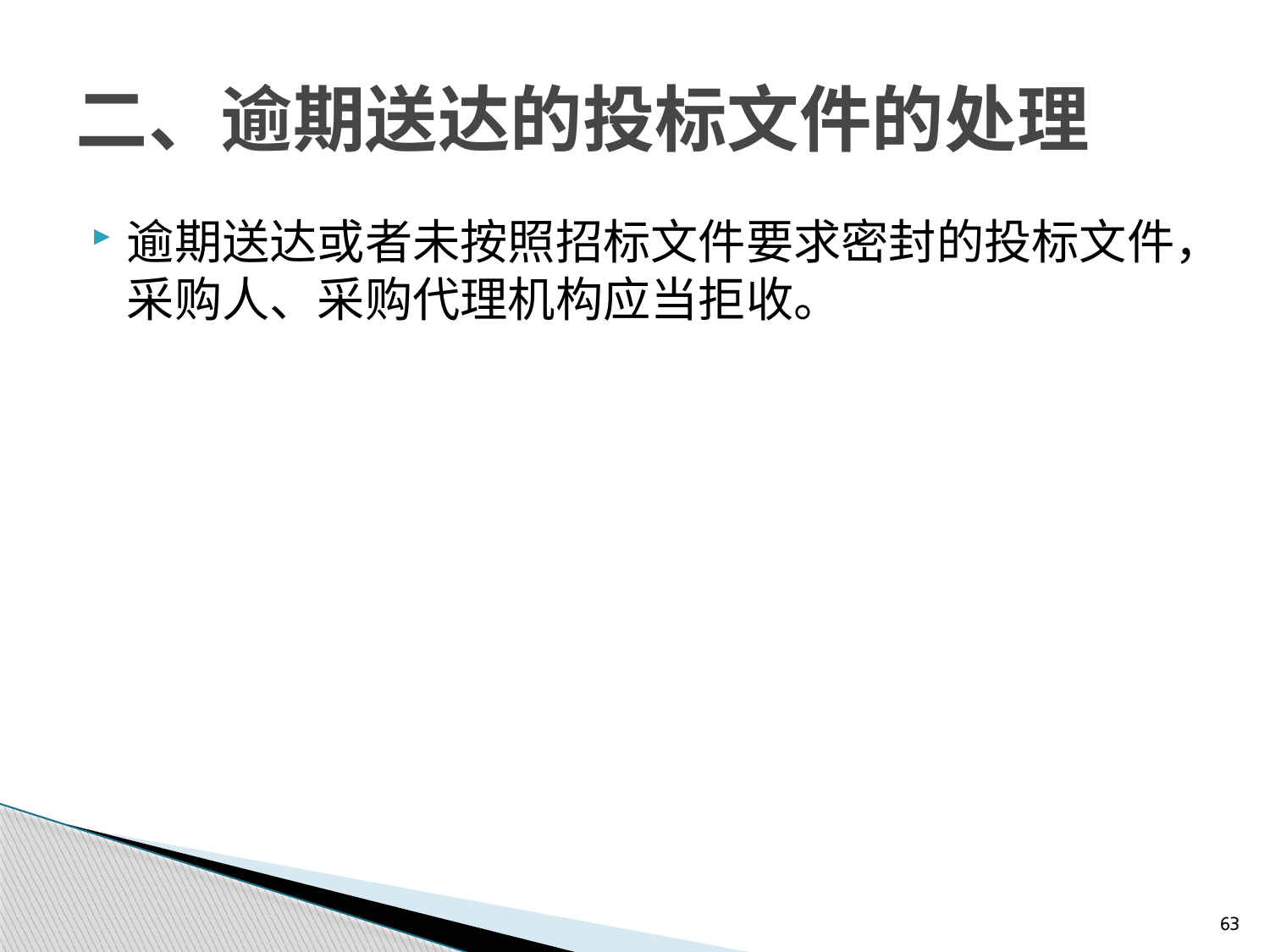

# 二、逾期送达的投标文件的处理
逾期送达或者未按照招标文件要求密封的投标文件，采购人、采购代理机构应当拒收。
63